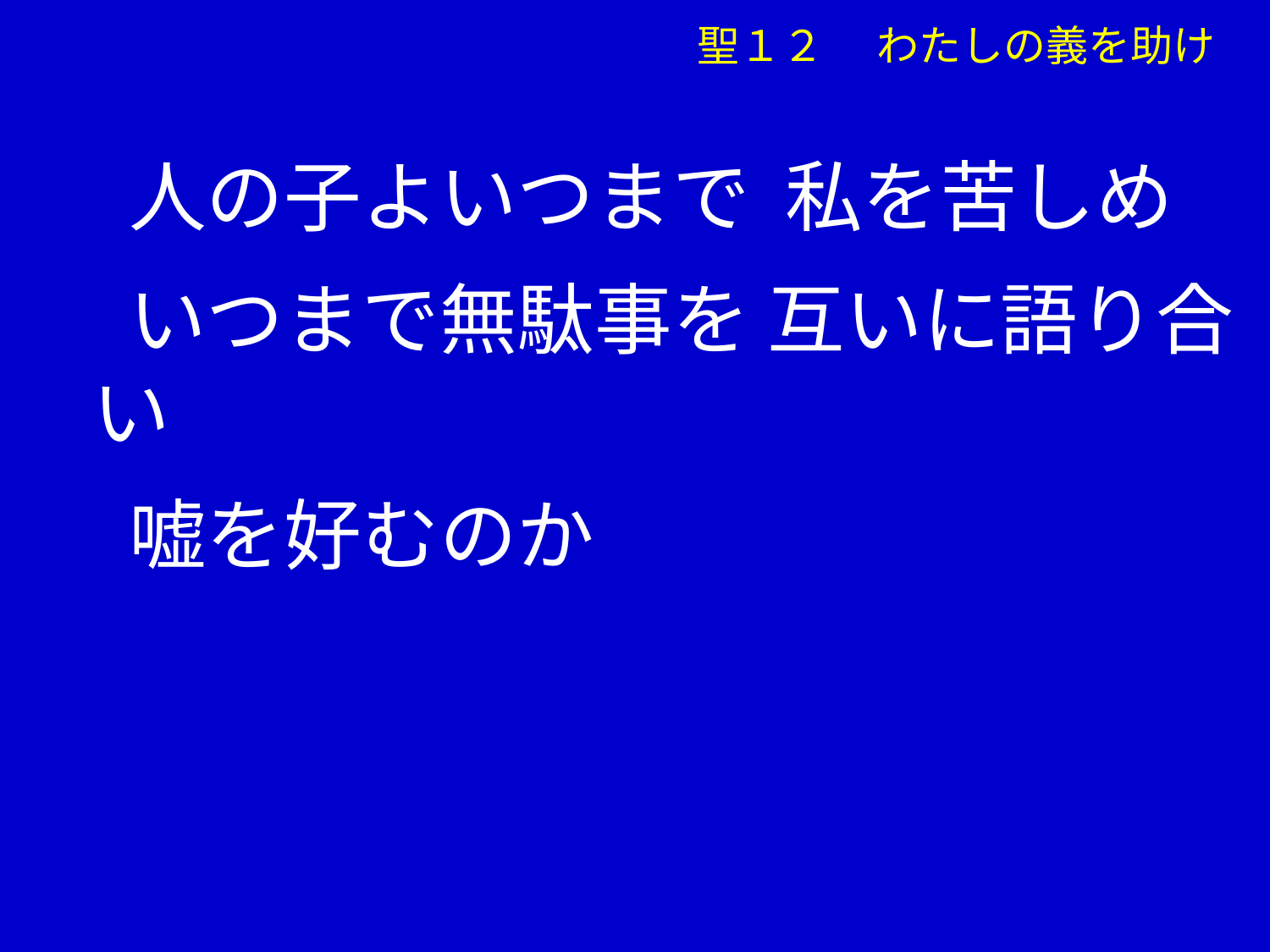

聖１２　 わたしの義を助け
 人の子よいつまで  私を苦しめ
 いつまで無駄事を 互いに語り合い
 嘘を好むのか